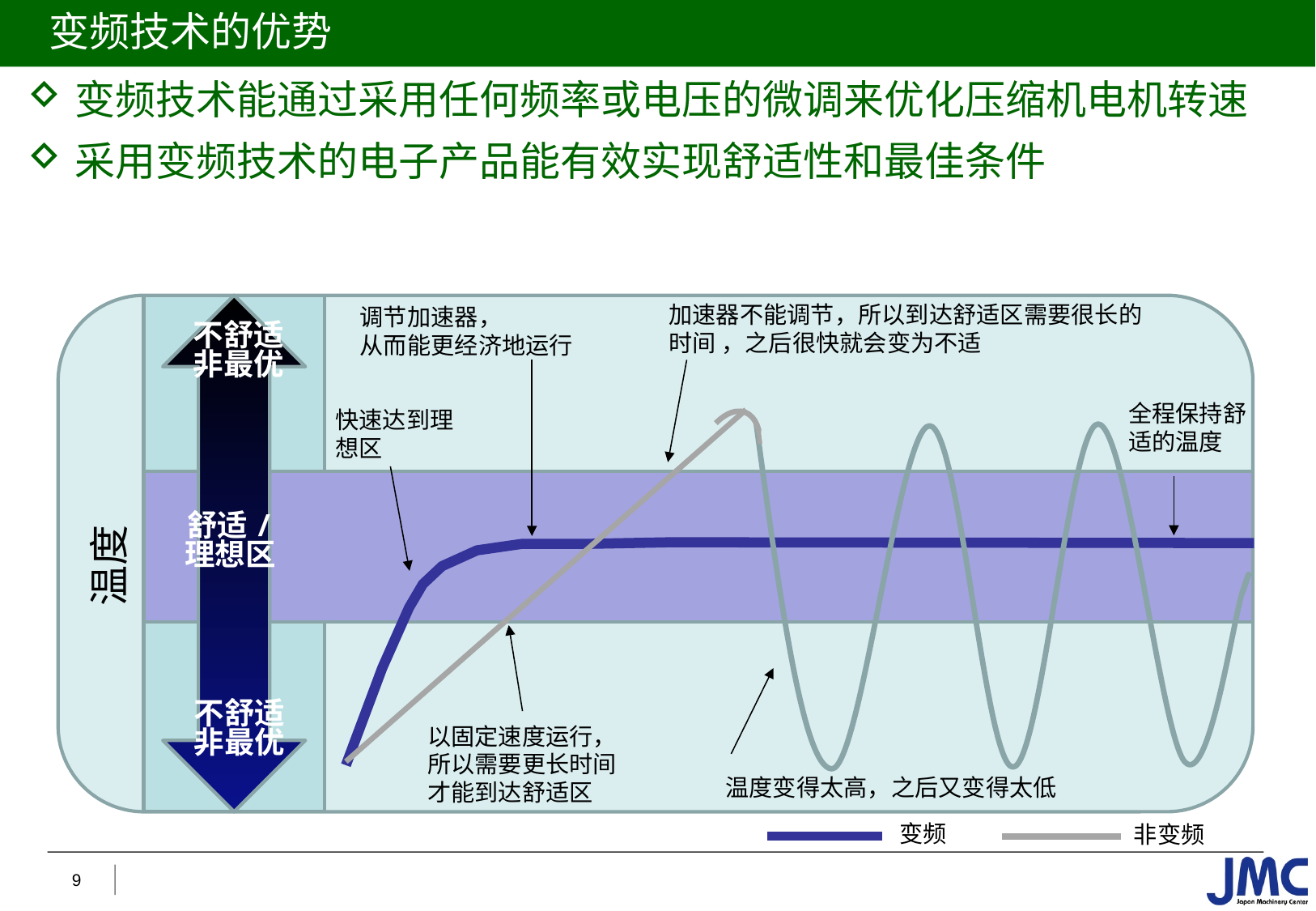

变频技术的优势
变频技术能通过采用任何频率或电压的微调来优化压缩机电机转速
采用变频技术的电子产品能有效实现舒适性和最佳条件
加速器不能调节，所以到达舒适区需要很长的时间 ，之后很快就会变为不适
R

调节加速器，
从而能更经济地运行
不舒适
非最优
全程保持舒适的温度

快速达到理想区

温度

舒适/
理想区

不舒适
非最优
以固定速度运行，所以需要更长时间才能到达舒适区
温度变得太高，之后又变得太低
变频
非变频